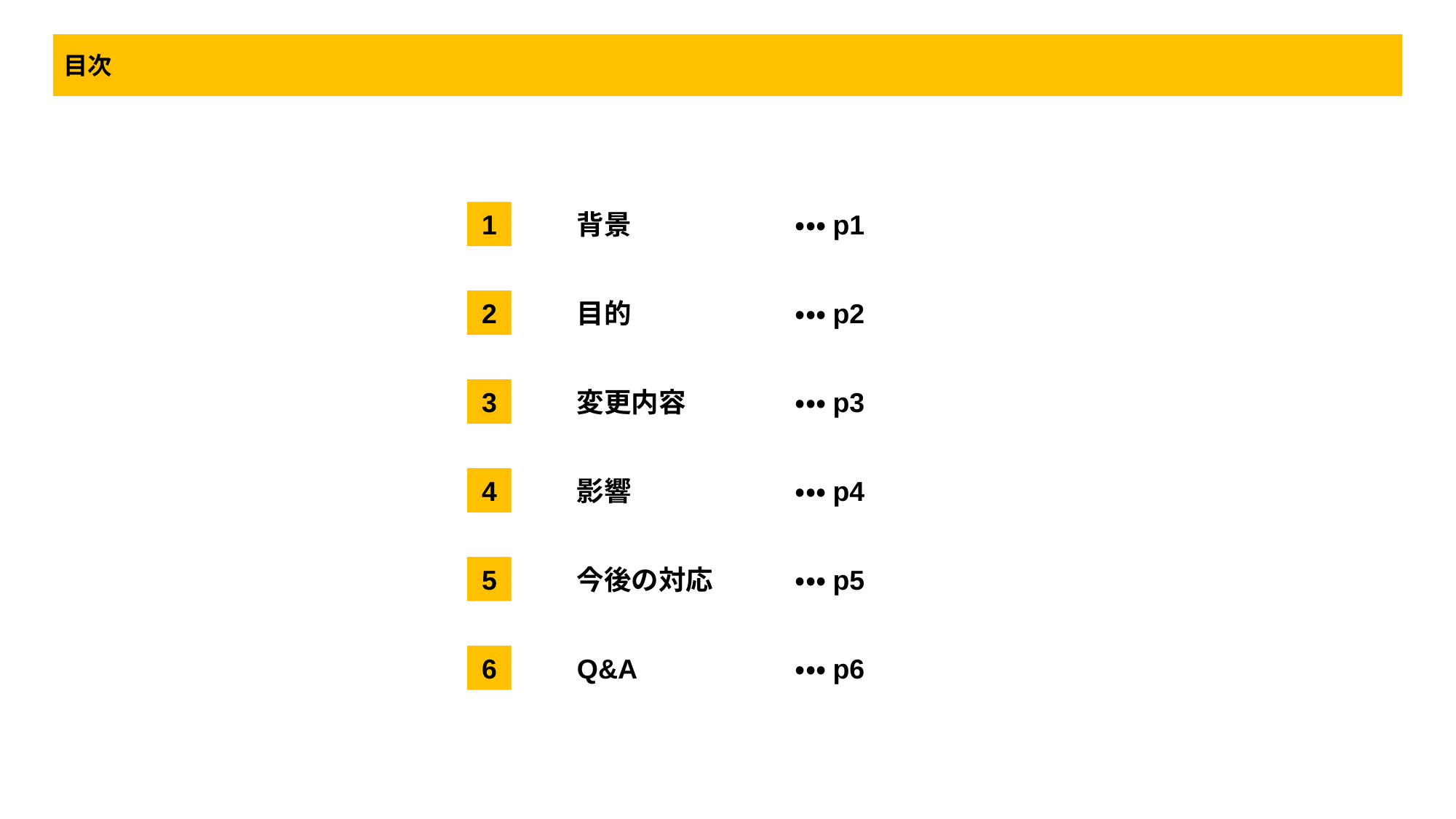

目次
背景		・・・p1
1
目的		・・・p2
2
変更内容	・・・p3
3
影響		・・・p4
4
今後の対応	・・・p5
5
Q&A		・・・p6
6